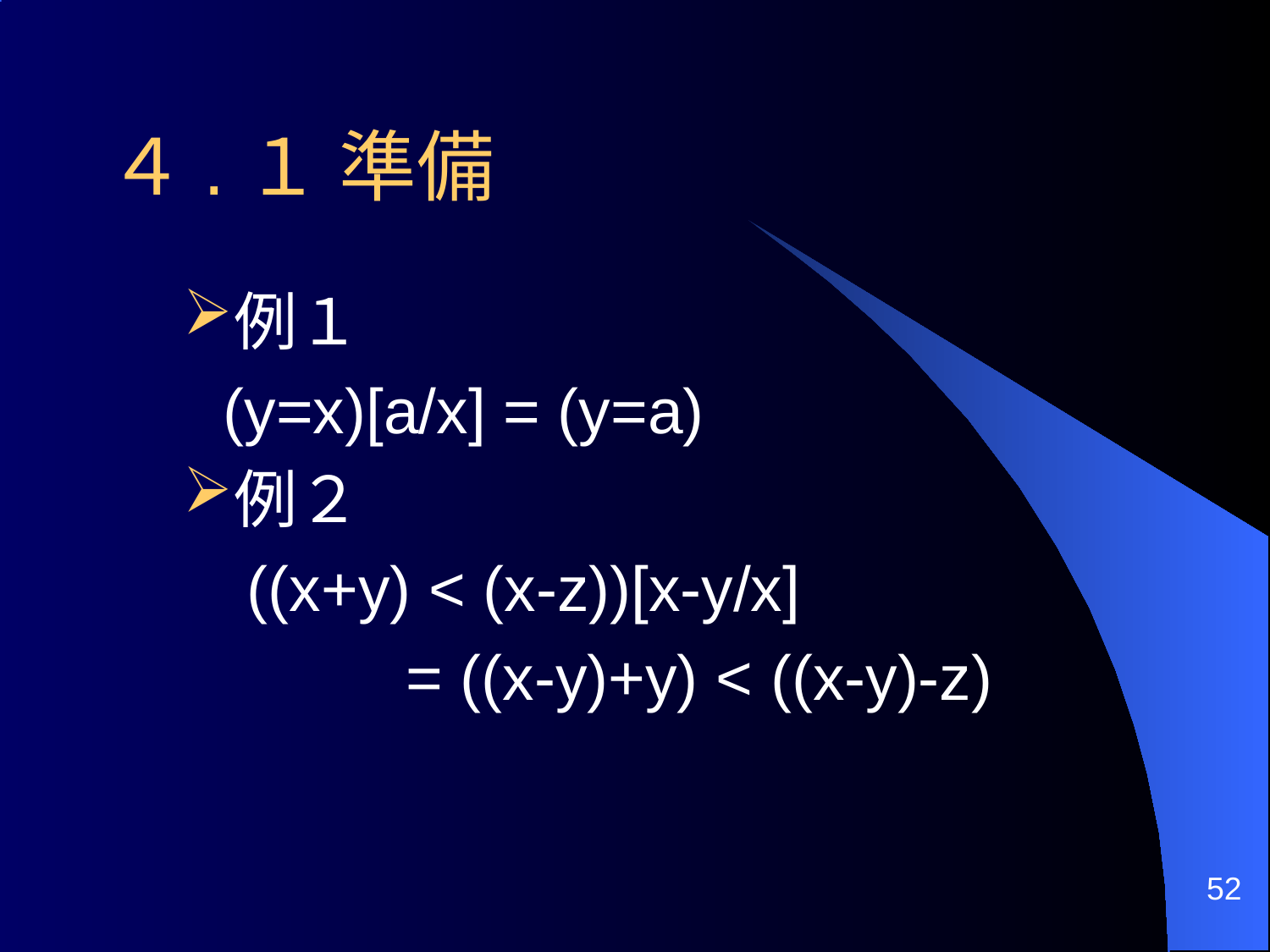

# ４.１ 準備
例１
	(y=x)[a/x] = (y=a)
例２
((x+y) < (x-z))[x-y/x]
		= ((x-y)+y) < ((x-y)-z)
52